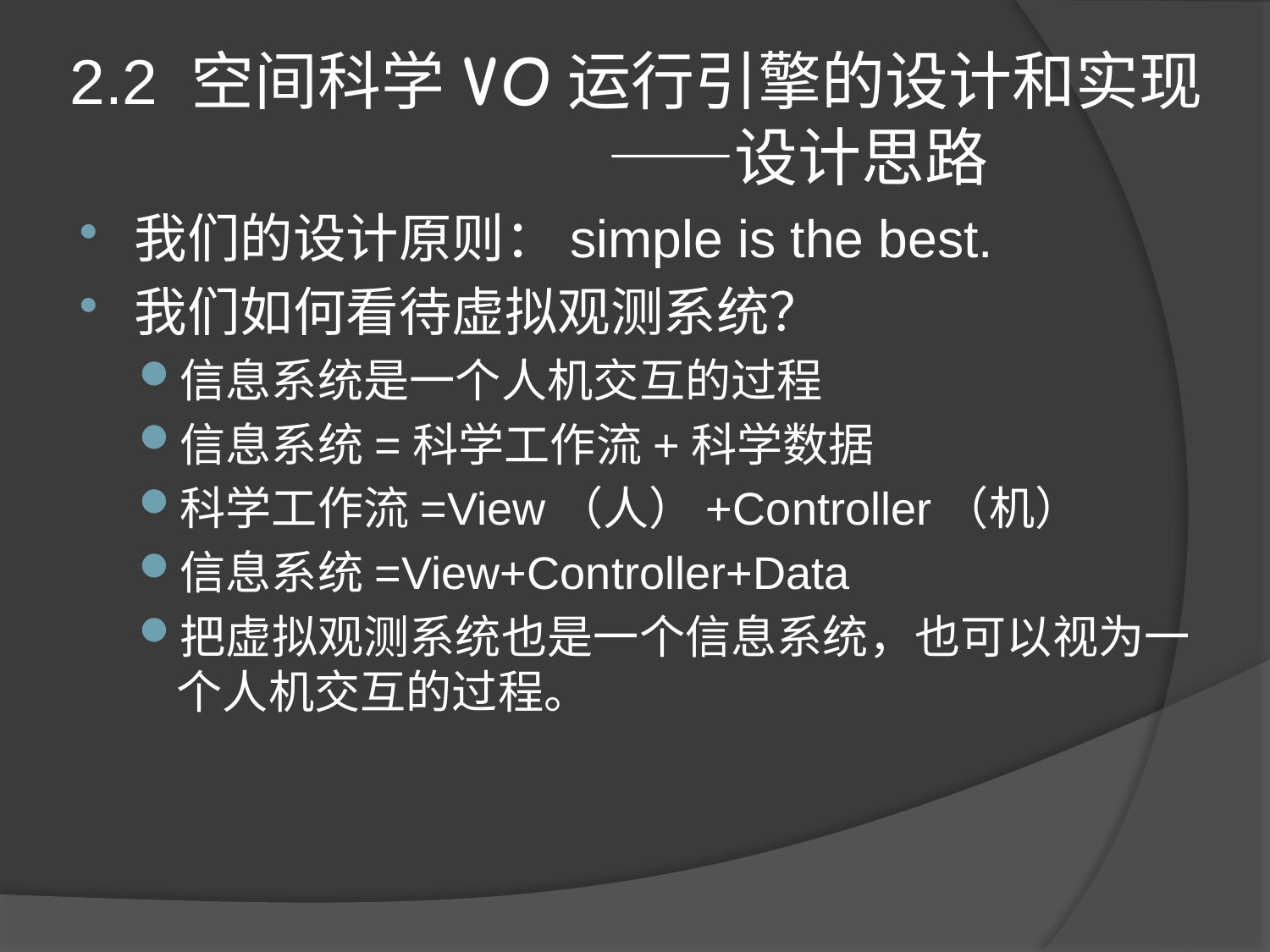

# 2.2 空间科学VO运行引擎的设计和实现 ——设计思路
我们的设计原则：simple is the best.
我们如何看待虚拟观测系统？
信息系统是一个人机交互的过程
信息系统=科学工作流+科学数据
科学工作流=View（人）+Controller（机）
信息系统=View+Controller+Data
把虚拟观测系统也是一个信息系统，也可以视为一个人机交互的过程。